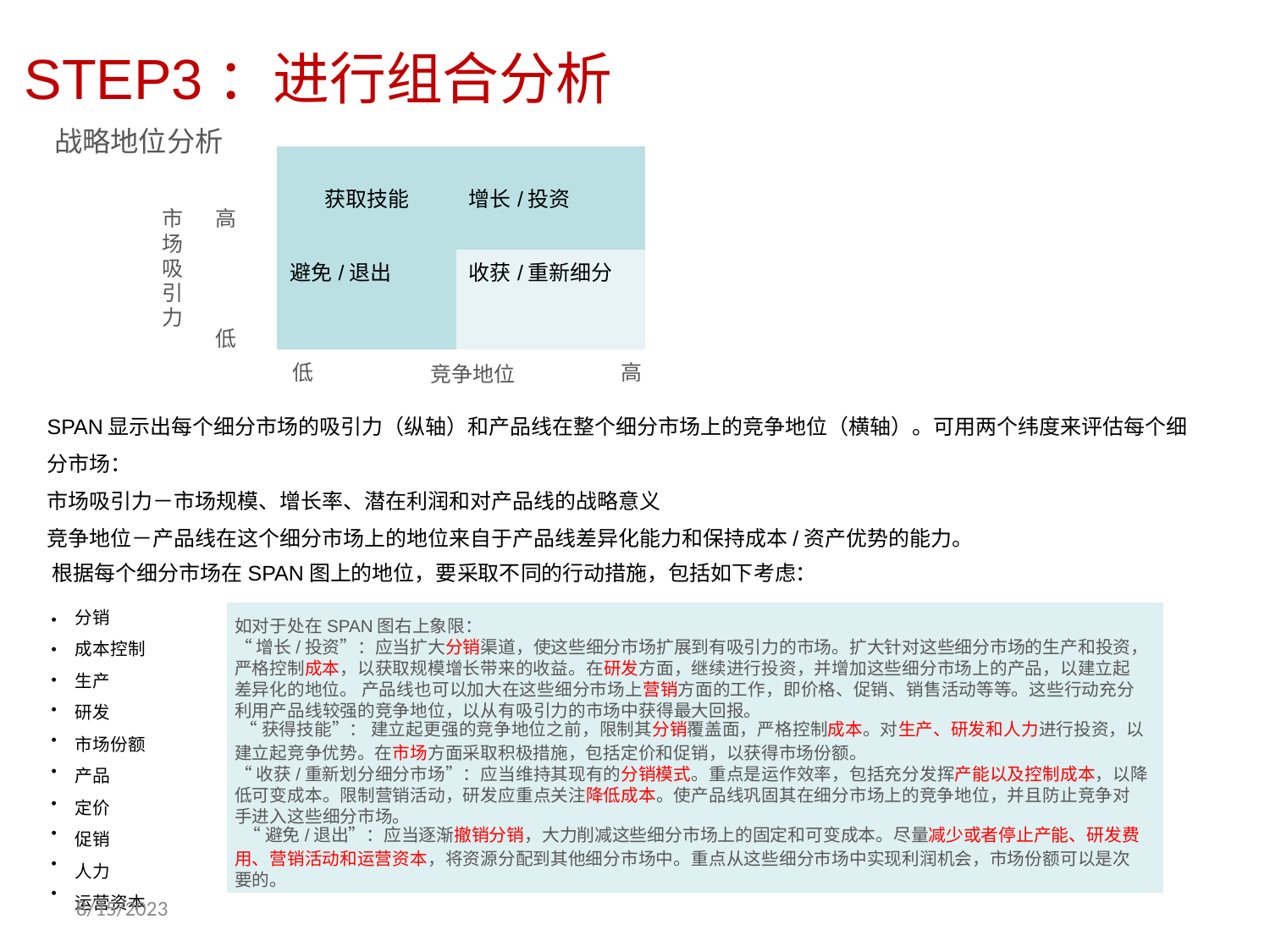

STEP3：进行组合分析
	战略地位分析
| 获取技能 | 增长/投资 |
| --- | --- |
| 避免/退出 | 收获/重新细分 |
市
场
吸
引
力
高

低
低
高
竞争地位
SPAN显示出每个细分市场的吸引力（纵轴）和产品线在整个细分市场上的竞争地位（横轴）。可用两个纬度来评估每个细
分市场：
市场吸引力－市场规模、增长率、潜在利润和对产品线的战略意义
竞争地位－产品线在这个细分市场上的地位来自于产品线差异化能力和保持成本/资产优势的能力。
	根据每个细分市场在SPAN图上的地位，要采取不同的行动措施，包括如下考虑：

分销
成本控制
生产
研发
市场份额
产品
定价
促销
人力
运营资本
•
•
•
•
•
•
•
•
•
•
如对于处在SPAN图右上象限：
“增长/投资”：应当扩大分销渠道，使这些细分市场扩展到有吸引力的市场。扩大针对这些细分市场的生产和投资，
严格控制成本，以获取规模增长带来的收益。在研发方面，继续进行投资，并增加这些细分市场上的产品，以建立起
差异化的地位。 产品线也可以加大在这些细分市场上营销方面的工作，即价格、促销、销售活动等等。这些行动充分
利用产品线较强的竞争地位，以从有吸引力的市场中获得最大回报。
	“获得技能”： 建立起更强的竞争地位之前，限制其分销覆盖面，严格控制成本。对生产、研发和人力进行投资，以
建立起竞争优势。在市场方面采取积极措施，包括定价和促销，以获得市场份额。
“收获/重新划分细分市场”：应当维持其现有的分销模式。重点是运作效率，包括充分发挥产能以及控制成本，以降
低可变成本。限制营销活动，研发应重点关注降低成本。使产品线巩固其在细分市场上的竞争地位，并且防止竞争对
手进入这些细分市场。
		“避免/退出”：应当逐渐撤销分销，大力削减这些细分市场上的固定和可变成本。尽量减少或者停止产能、研发费
用、营销活动和运营资本，将资源分配到其他细分市场中。重点从这些细分市场中实现利润机会，市场份额可以是次
要的。
8/15/2023